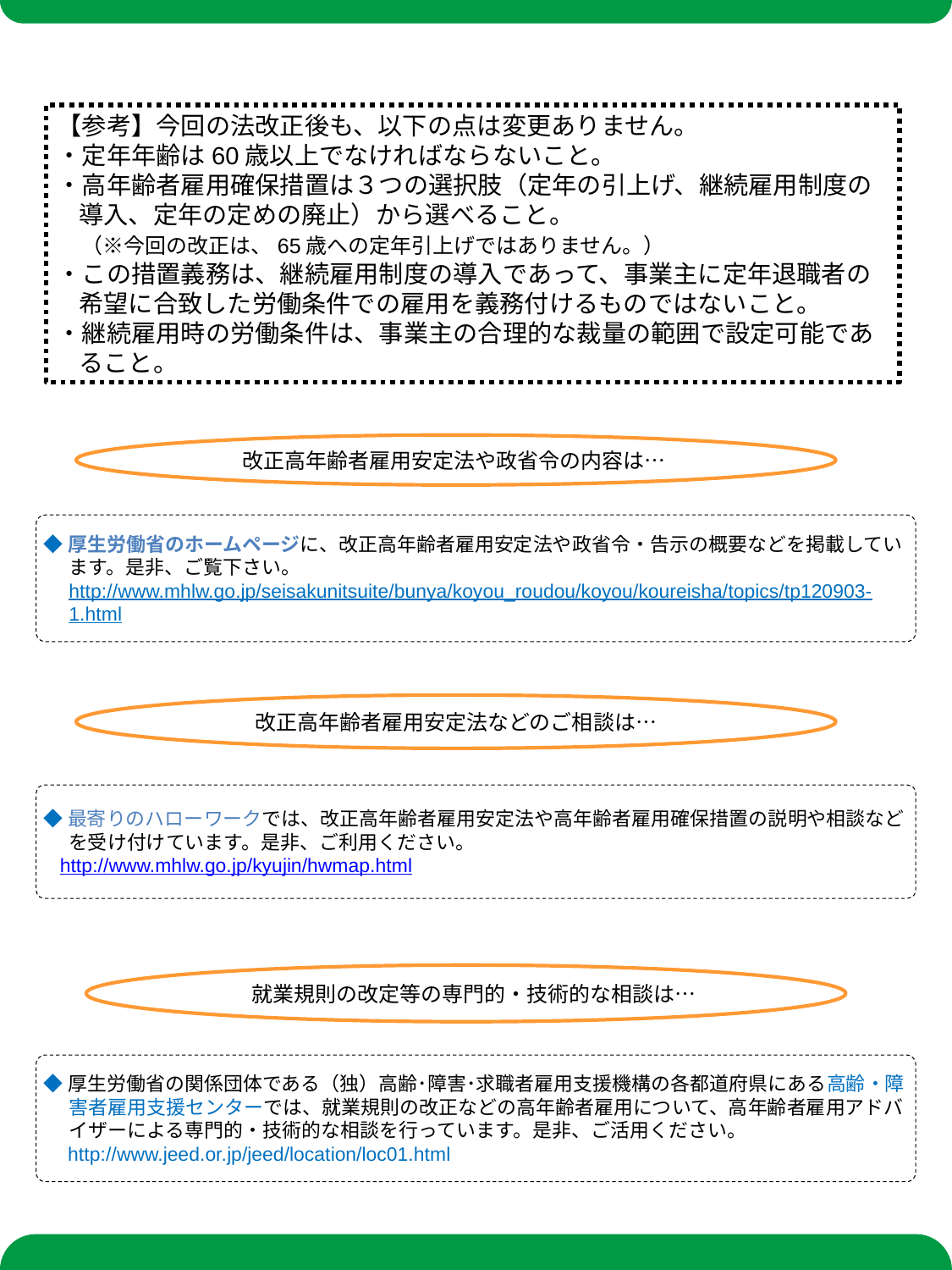

【参考】今回の法改正後も、以下の点は変更ありません。
・定年年齢は60歳以上でなければならないこと。
・高年齢者雇用確保措置は３つの選択肢（定年の引上げ、継続雇用制度の導入、定年の定めの廃止）から選べること。
　（※今回の改正は、65歳への定年引上げではありません。）
・この措置義務は、継続雇用制度の導入であって、事業主に定年退職者の希望に合致した労働条件での雇用を義務付けるものではないこと。
・継続雇用時の労働条件は、事業主の合理的な裁量の範囲で設定可能であること。
　　改正高年齢者雇用安定法や政省令の内容は…
◆厚生労働省のホームページに、改正高年齢者雇用安定法や政省令・告示の概要などを掲載しています。是非、ご覧下さい。 http://www.mhlw.go.jp/seisakunitsuite/bunya/koyou_roudou/koyou/koureisha/topics/tp120903-1.html
改正高年齢者雇用安定法などのご相談は…
◆最寄りのハローワークでは、改正高年齢者雇用安定法や高年齢者雇用確保措置の説明や相談などを受け付けています。是非、ご利用ください。
   http://www.mhlw.go.jp/kyujin/hwmap.html
　　就業規則の改定等の専門的・技術的な相談は…
◆厚生労働省の関係団体である（独）高齢･障害･求職者雇用支援機構の各都道府県にある高齢・障害者雇用支援センターでは、就業規則の改正などの高年齢者雇用について、高年齢者雇用アドバイザーによる専門的・技術的な相談を行っています。是非、ご活用ください。
　http://www.jeed.or.jp/jeed/location/loc01.html